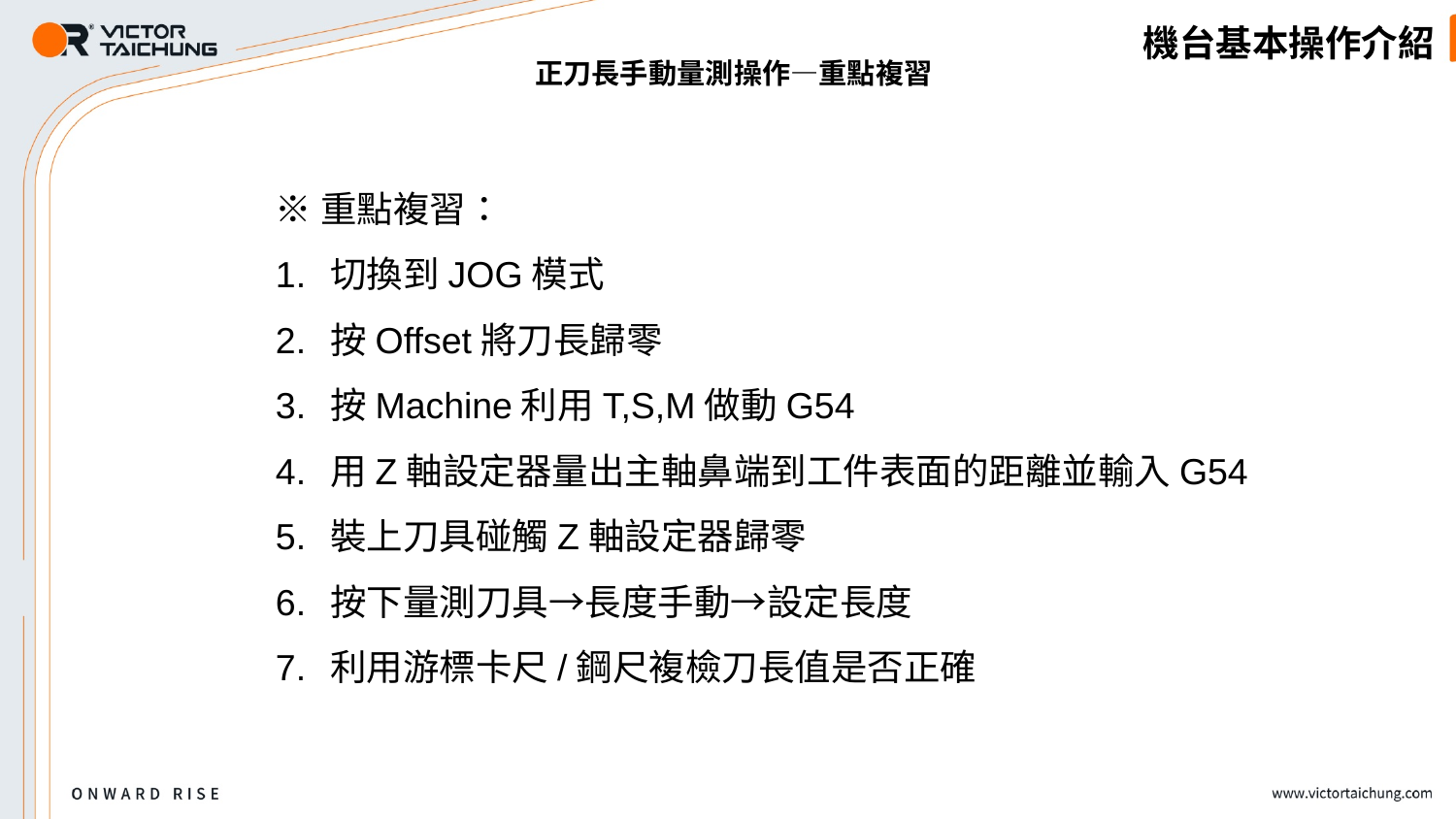

# 機台基本操作介紹
正刀長手動量測操作—重點複習
※重點複習：
切換到JOG模式
按Offset將刀長歸零
按Machine利用T,S,M做動G54
用Z軸設定器量出主軸鼻端到工件表面的距離並輸入G54
裝上刀具碰觸Z軸設定器歸零
按下量測刀具→長度手動→設定長度
利用游標卡尺/鋼尺複檢刀長值是否正確